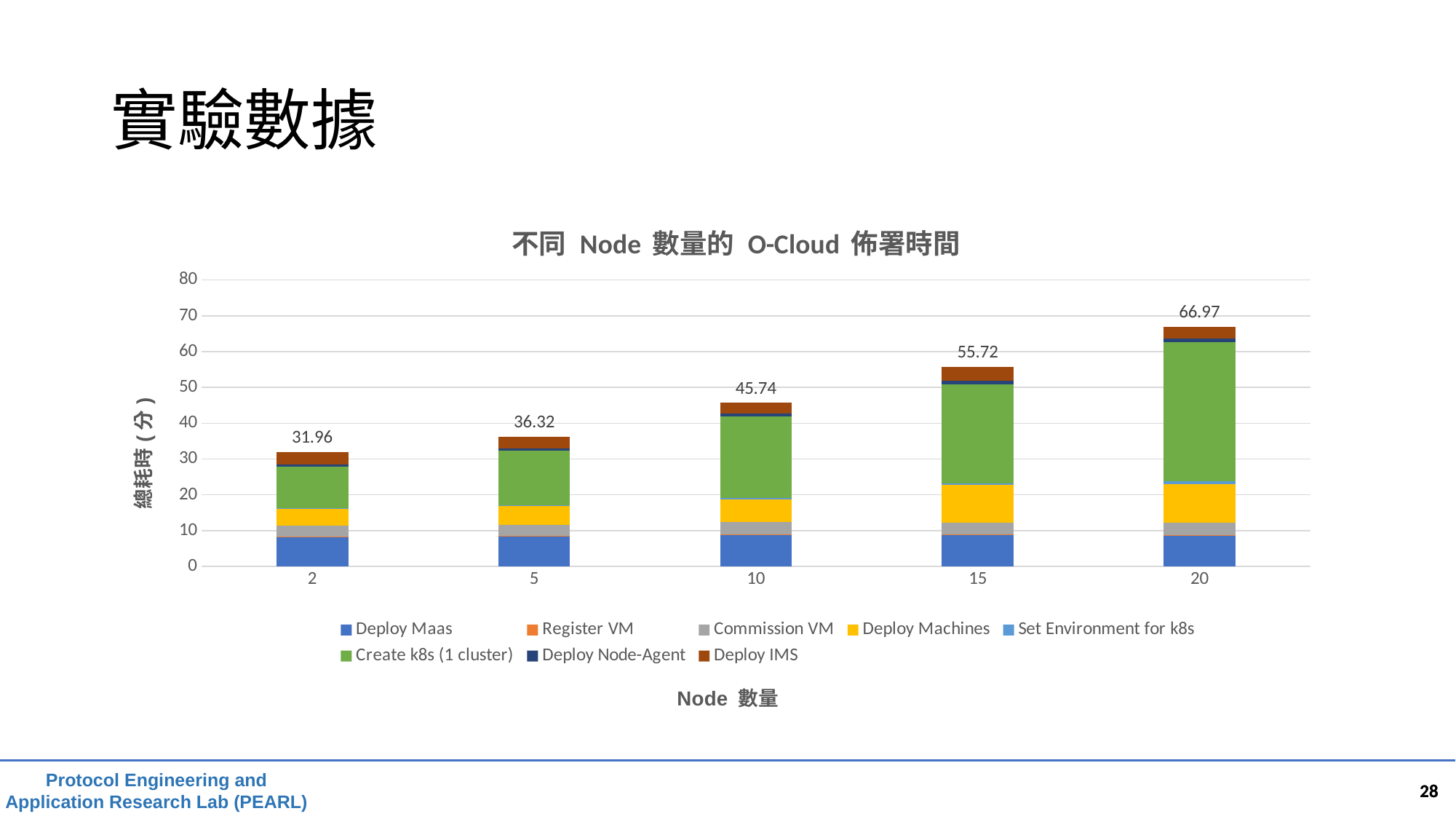

# 實驗數據

### Chart: 不同 Node 數量的 O-Cloud 佈署時間

| Category | Deploy Maas | Register VM | Commission VM | Deploy Machines | Set Environment for k8s | Create k8s (1 cluster) | Deploy Node-Agent | Deploy IMS | Total |
|---|---|---|---|---|---|---|---|---|---|
| 2 | 8.3 | 0.08 | 2.98 | 4.97 | 0.04 | 11.49 | 0.65 | 3.45 | 31.959999999999997 |
| 5 | 8.6 | 0.06 | 2.98 | 5.35 | 0.15 | 15.13 | 0.69 | 3.36 | 36.32 |
| 10 | 8.81 | 0.1 | 3.53 | 6.3 | 0.35 | 22.78 | 0.86 | 3.01 | 45.74 |
| 15 | 8.8 | 0.09 | 3.36 | 10.58 | 0.4 | 27.63 | 0.95 | 3.91 | 55.72 |
| 20 | 8.74 | 0.12 | 3.46 | 10.71 | 0.78 | 38.73 | 1.2 | 3.23 | 66.97 |